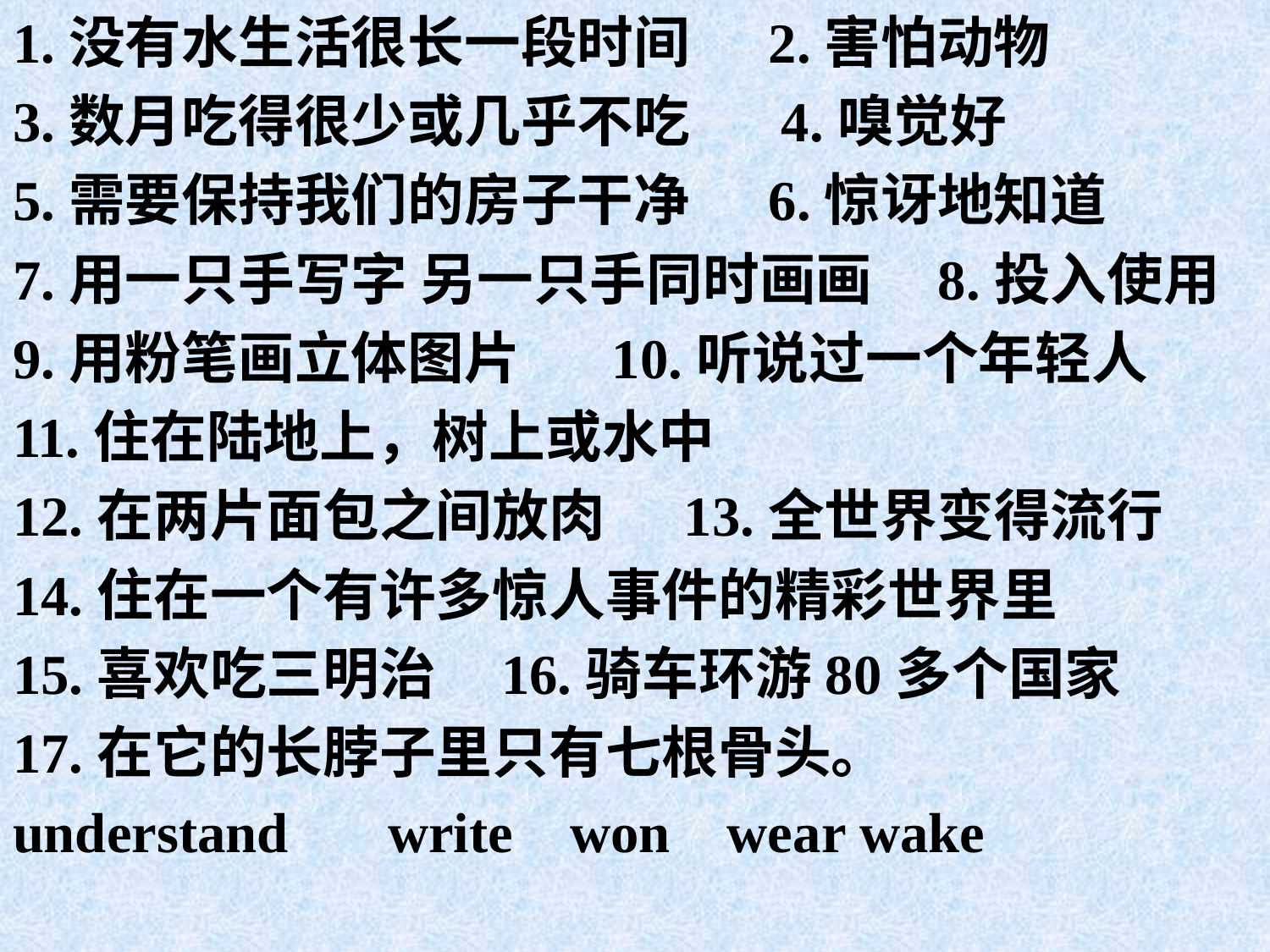

1.没有水生活很长一段时间     2.害怕动物
3.数月吃得很少或几乎不吃      4.嗅觉好
5.需要保持我们的房子干净     6.惊讶地知道
7.用一只手写字 另一只手同时画画    8.投入使用
9.用粉笔画立体图片      10.听说过一个年轻人
11.住在陆地上，树上或水中
12.在两片面包之间放肉     13.全世界变得流行
14.住在一个有许多惊人事件的精彩世界里
15.喜欢吃三明治    16.骑车环游80多个国家
17.在它的长脖子里只有七根骨头。
understand       write    won    wear wake